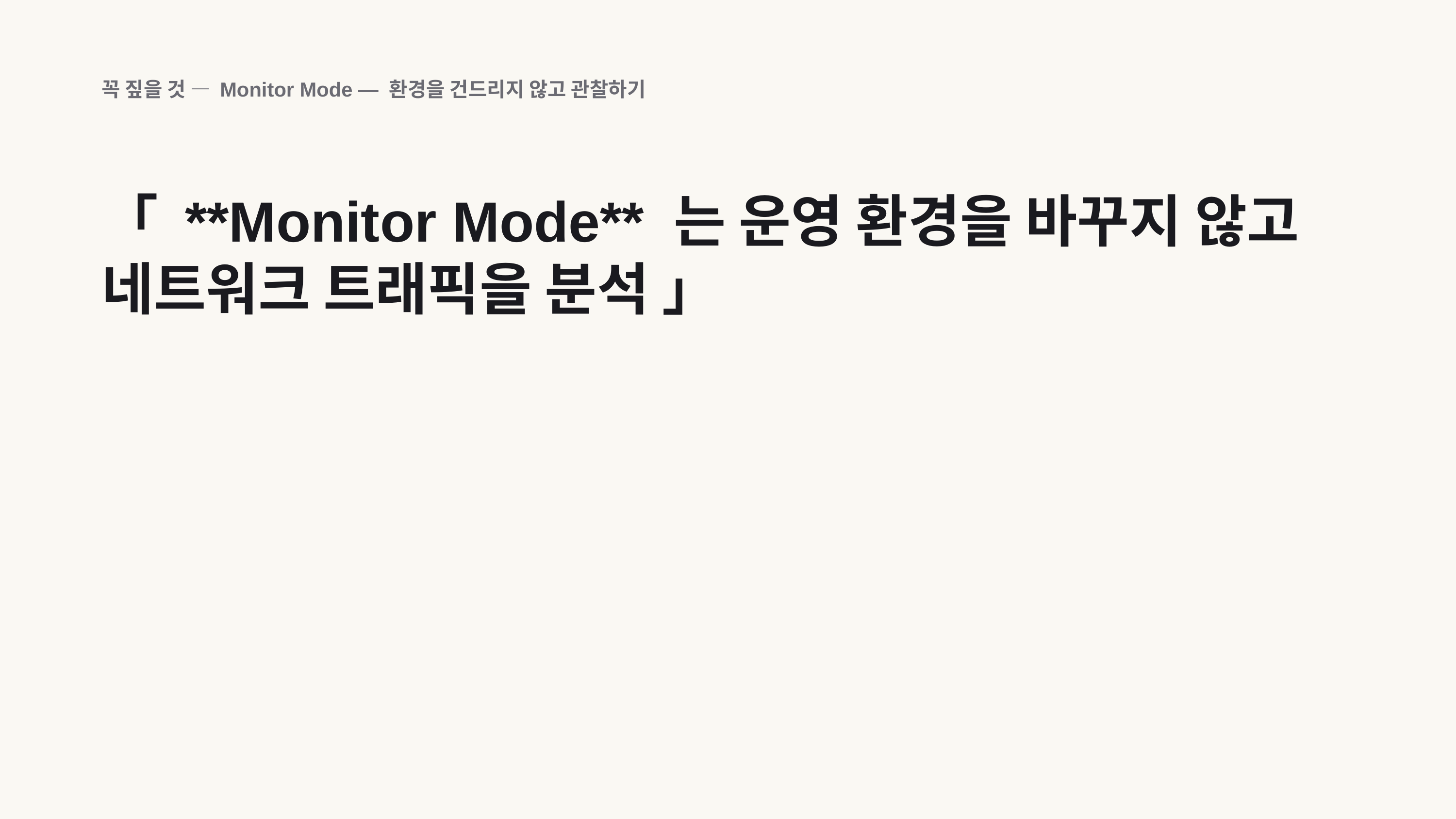

꼭 짚을 것 — Monitor Mode — 환경을 건드리지 않고 관찰하기
「 **Monitor Mode** 는 운영 환경을 바꾸지 않고 네트워크 트래픽을 분석 」